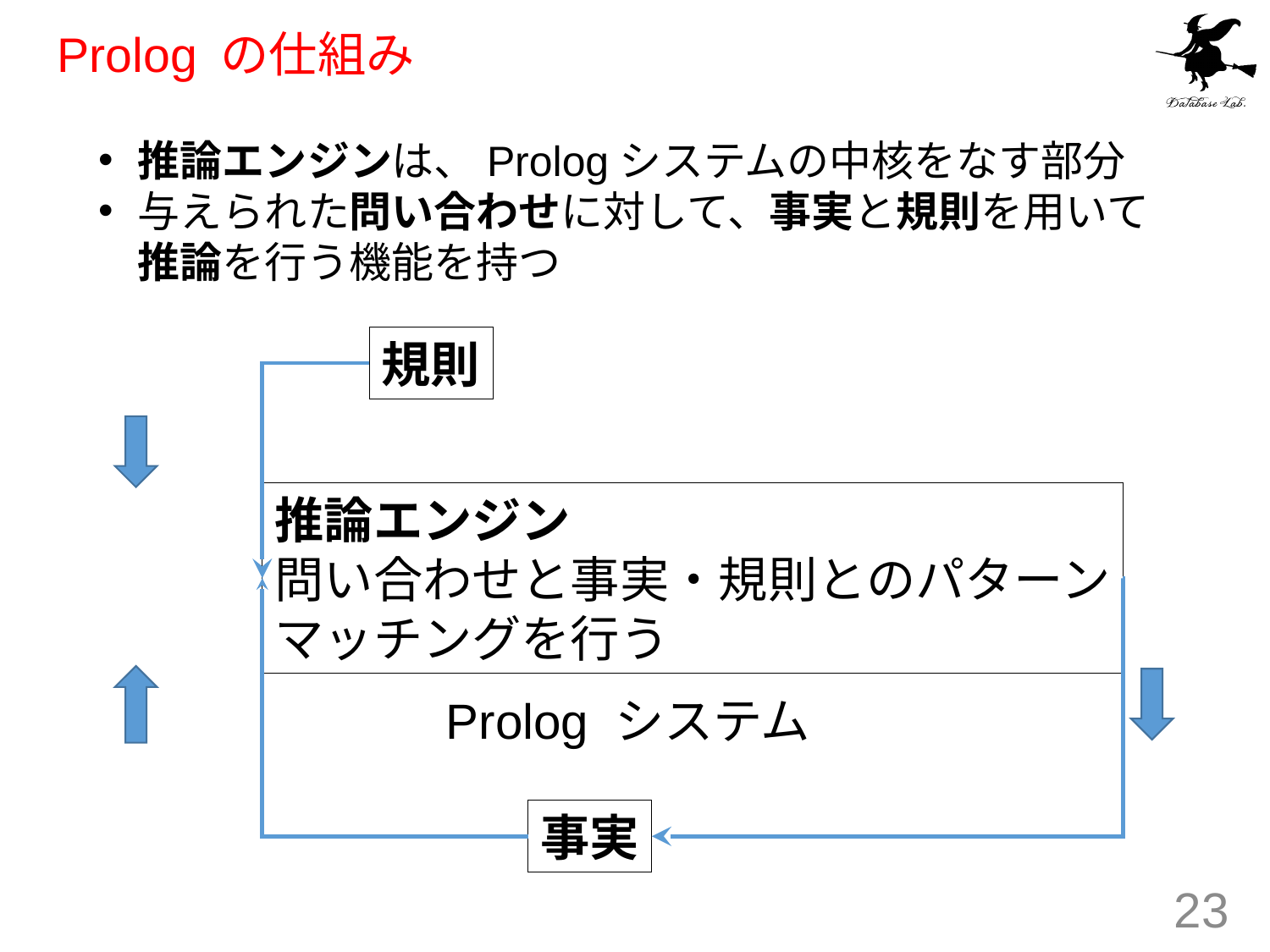

# Prolog の仕組み
推論エンジンは、Prologシステムの中核をなす部分
与えられた問い合わせに対して、事実と規則を用いて推論を行う機能を持つ
規則

推論エンジン
問い合わせと事実・規則とのパターン
マッチングを行う

Prolog システム
事実
23